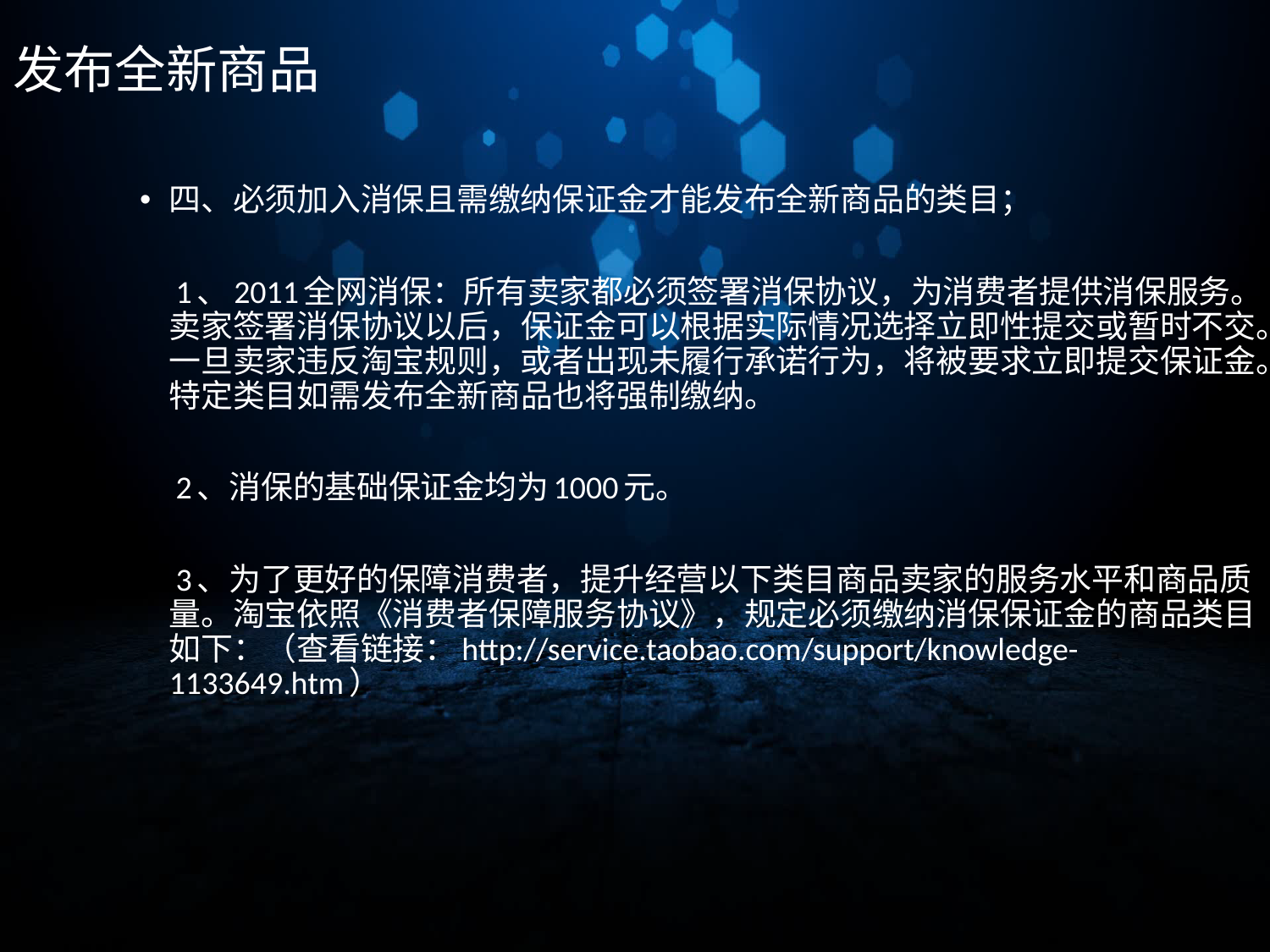

发布全新商品
四、必须加入消保且需缴纳保证金才能发布全新商品的类目；

     1、2011全网消保：所有卖家都必须签署消保协议，为消费者提供消保服务。卖家签署消保协议以后，保证金可以根据实际情况选择立即性提交或暂时不交。一旦卖家违反淘宝规则，或者出现未履行承诺行为，将被要求立即提交保证金。特定类目如需发布全新商品也将强制缴纳。

     2、消保的基础保证金均为1000元。

     3、为了更好的保障消费者，提升经营以下类目商品卖家的服务水平和商品质量。淘宝依照《消费者保障服务协议》，规定必须缴纳消保保证金的商品类目如下：（查看链接：http://service.taobao.com/support/knowledge-1133649.htm）